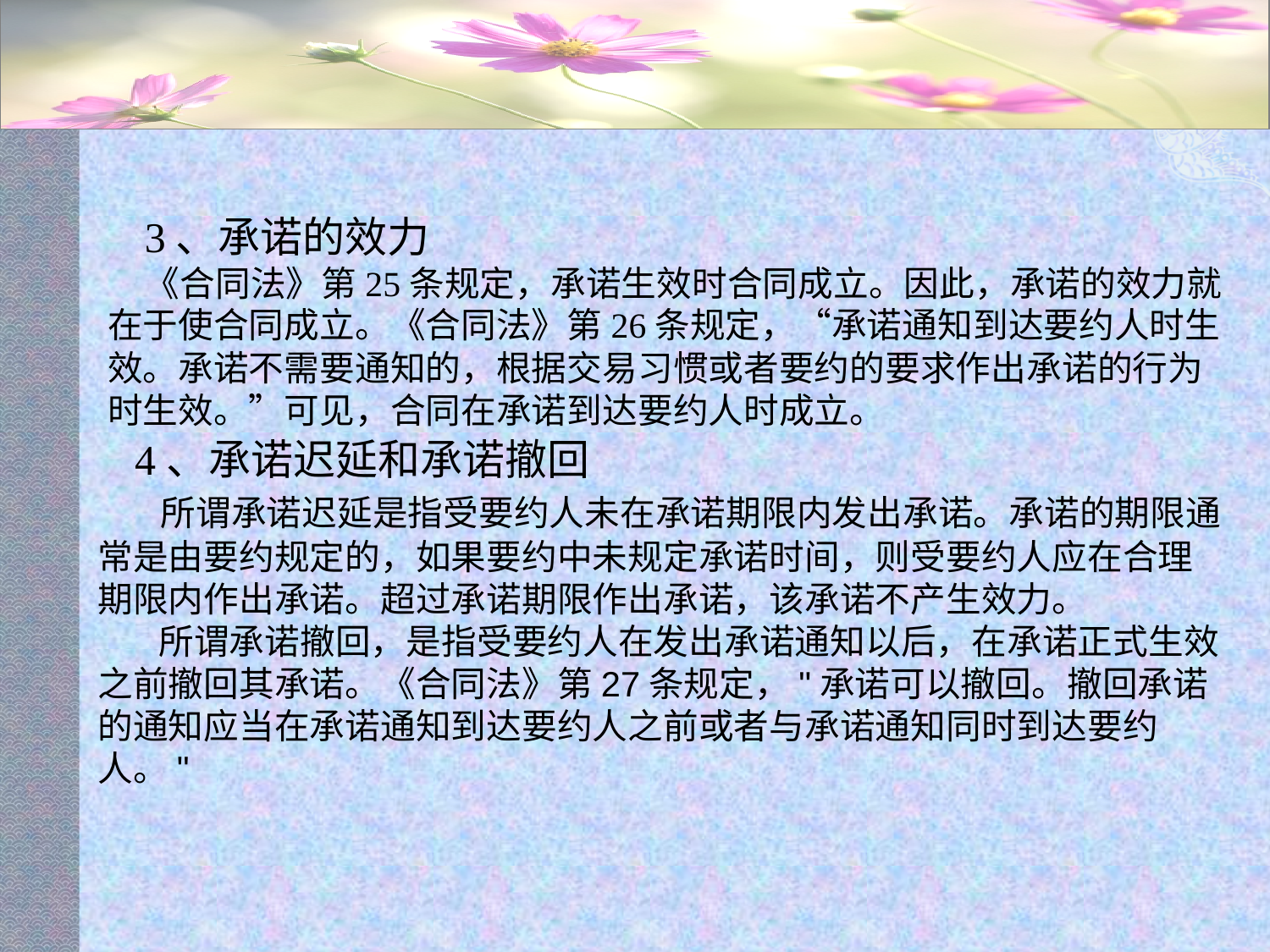

#

3、承诺的效力
《合同法》第25条规定，承诺生效时合同成立。因此，承诺的效力就在于使合同成立。《合同法》第26条规定，“承诺通知到达要约人时生效。承诺不需要通知的，根据交易习惯或者要约的要求作出承诺的行为时生效。”可见，合同在承诺到达要约人时成立。

4、承诺迟延和承诺撤回
  所谓承诺迟延是指受要约人未在承诺期限内发出承诺。承诺的期限通常是由要约规定的，如果要约中未规定承诺时间，则受要约人应在合理期限内作出承诺。超过承诺期限作出承诺，该承诺不产生效力。
  所谓承诺撤回，是指受要约人在发出承诺通知以后，在承诺正式生效之前撤回其承诺。《合同法》第27条规定，"承诺可以撤回。撤回承诺的通知应当在承诺通知到达要约人之前或者与承诺通知同时到达要约人。"